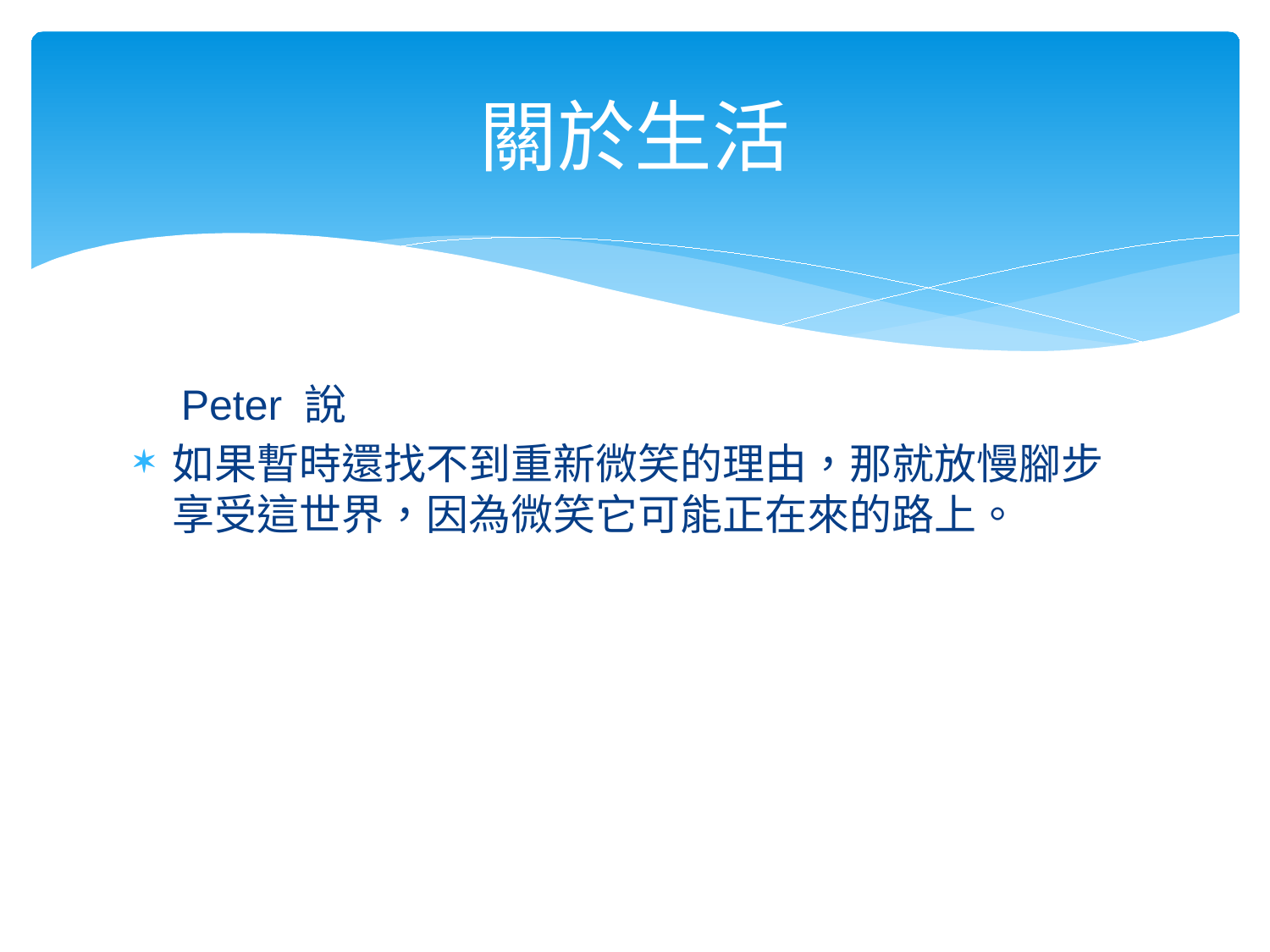

# 關於生活
    Peter 說
如果暫時還找不到重新微笑的理由，那就放慢腳步享受這世界，因為微笑它可能正在來的路上。